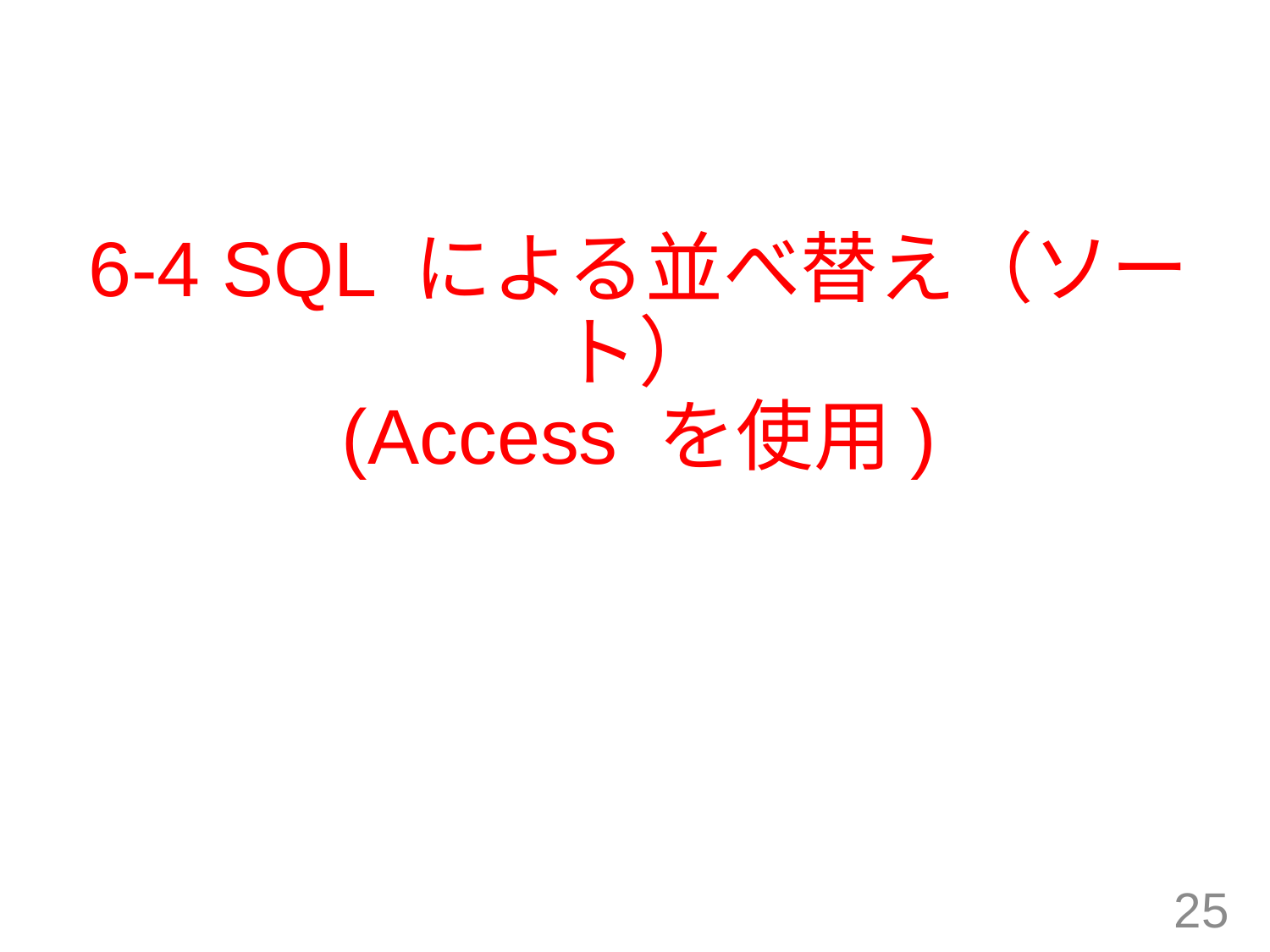

# 6-4 SQL による並べ替え（ソート） (Access を使用)

25